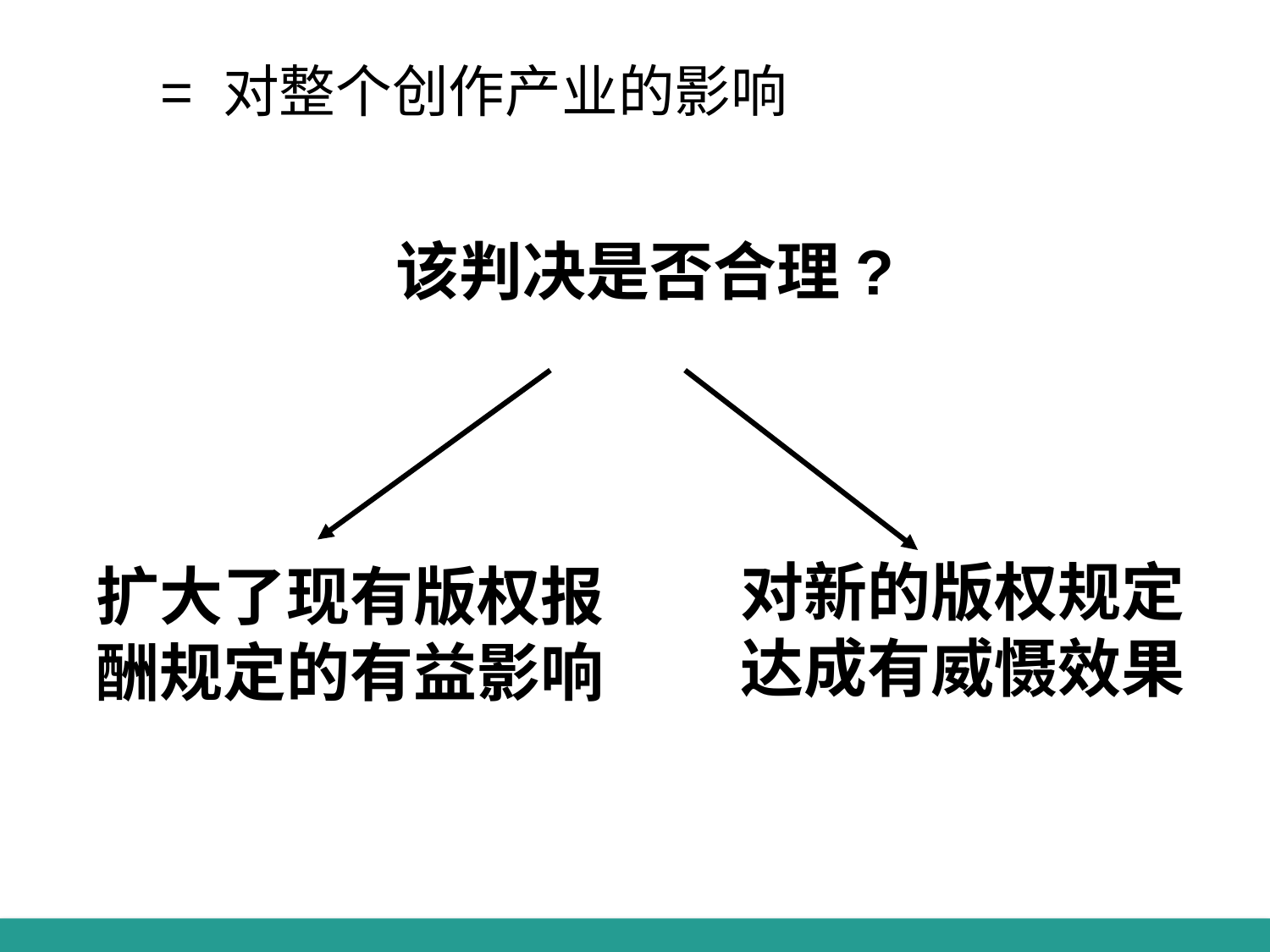

= 对整个创作产业的影响
# 该判决是否合理?

对新的版权规定达成有威慑效果
扩大了现有版权报酬规定的有益影响